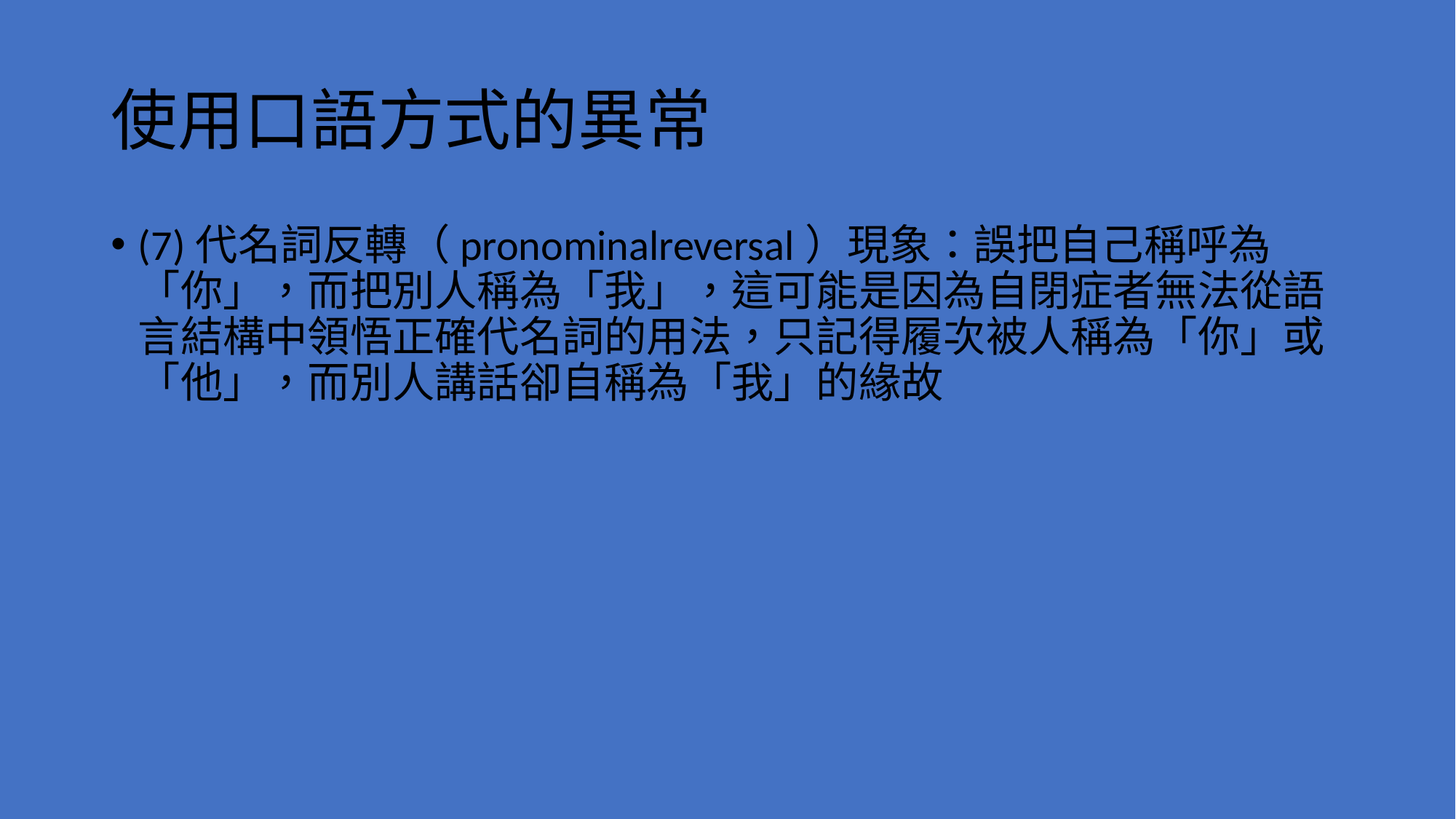

# 使用口語方式的異常
(7)代名詞反轉（pronominalreversal）現象：誤把自己稱呼為「你」，而把別人稱為「我」，這可能是因為自閉症者無法從語言結構中領悟正確代名詞的用法，只記得履次被人稱為「你」或「他」，而別人講話卻自稱為「我」的緣故